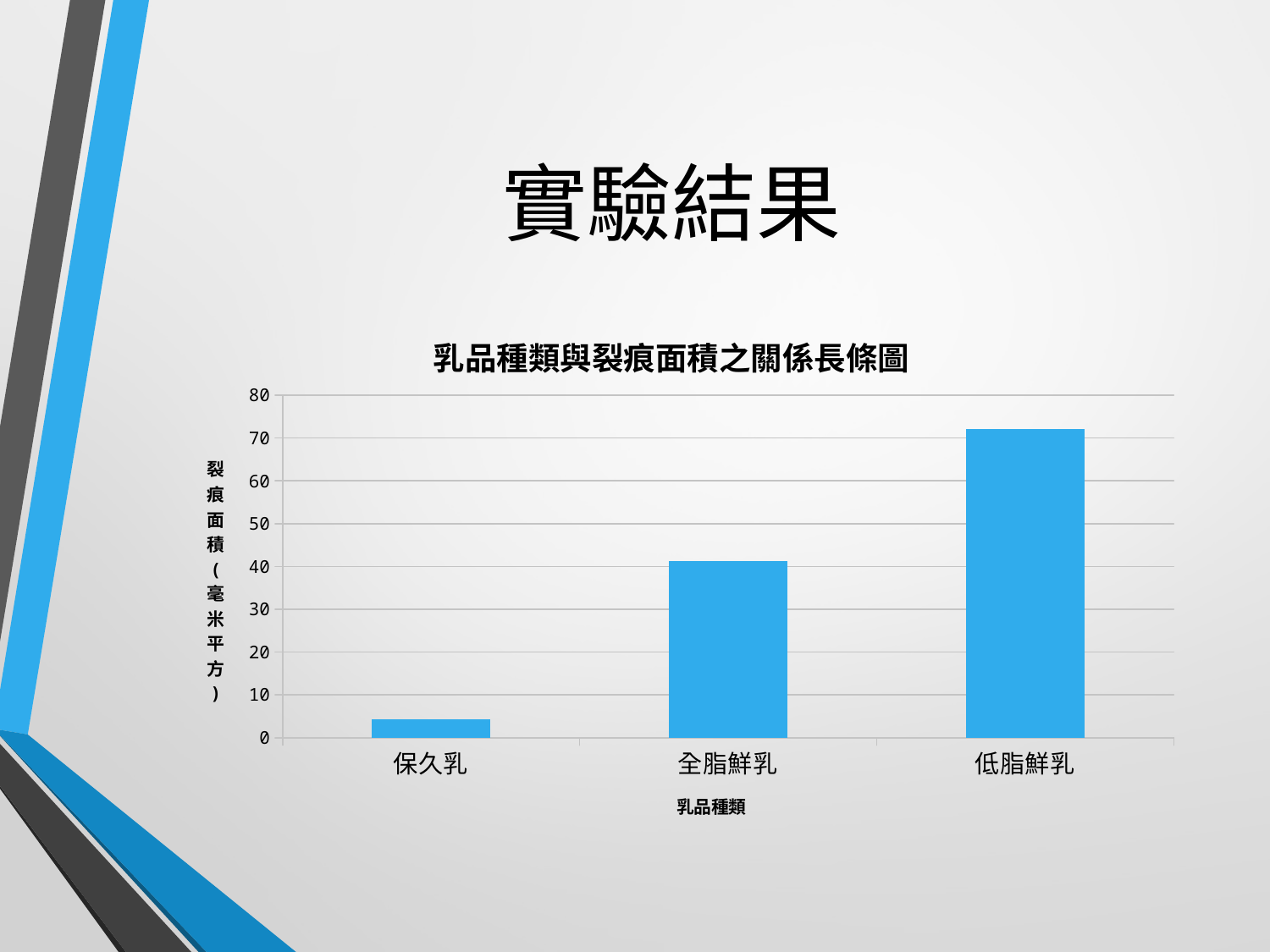

# 實驗結果

### Chart: 乳品種類與裂痕面積之關係長條圖

| Category | 裂痕面積 |
|---|---|
| 保久乳 | 4.230666666666667 |
| 全脂鮮乳 | 41.1725 |
| 低脂鮮乳 | 72.07133333333333 |